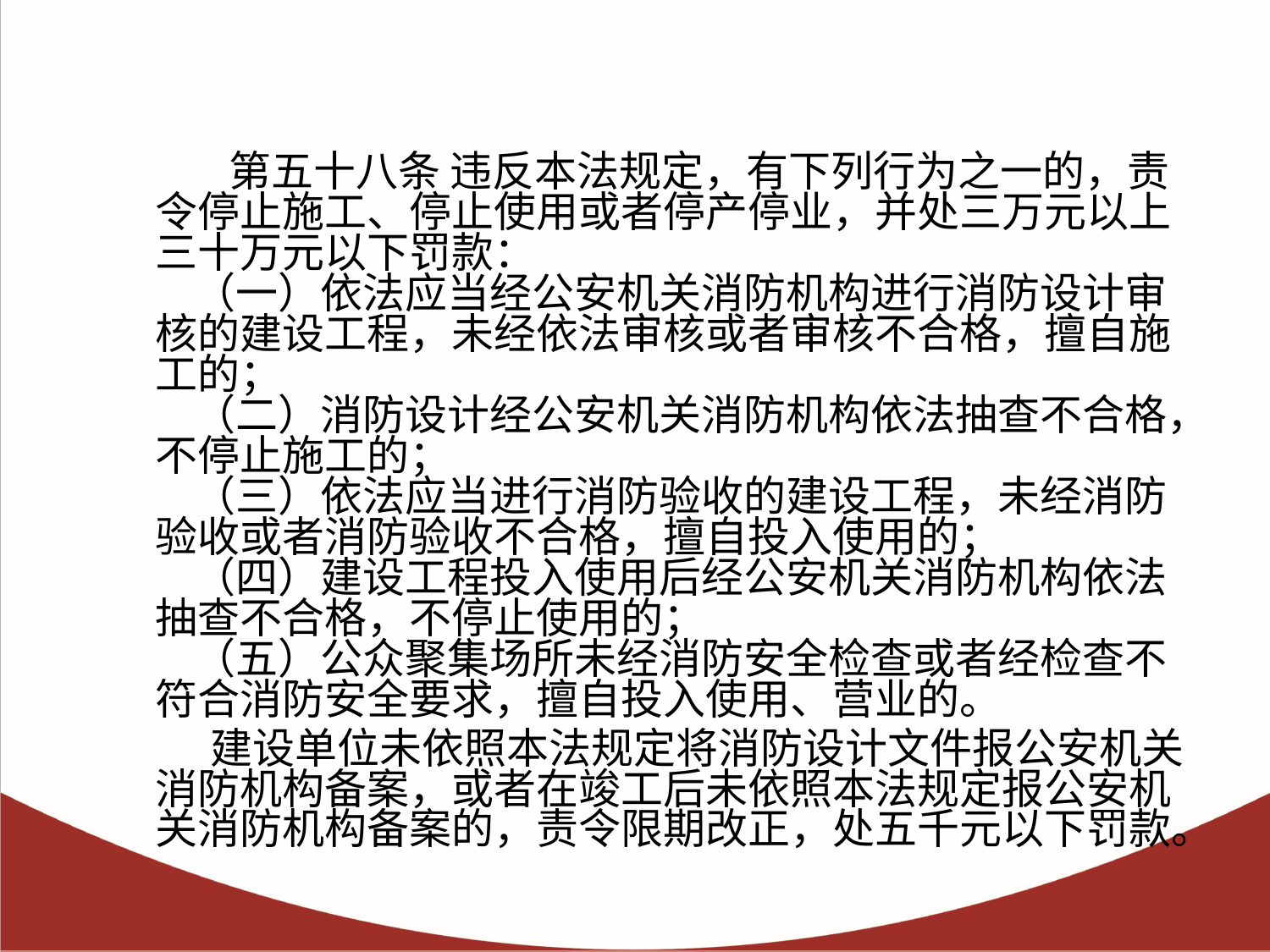

第五十八条 违反本法规定，有下列行为之一的，责令停止施工、停止使用或者停产停业，并处三万元以上三十万元以下罚款：
    （一）依法应当经公安机关消防机构进行消防设计审核的建设工程，未经依法审核或者审核不合格，擅自施工的；
    （二）消防设计经公安机关消防机构依法抽查不合格，不停止施工的；
    （三）依法应当进行消防验收的建设工程，未经消防验收或者消防验收不合格，擅自投入使用的；
    （四）建设工程投入使用后经公安机关消防机构依法抽查不合格，不停止使用的；
    （五）公众聚集场所未经消防安全检查或者经检查不符合消防安全要求，擅自投入使用、营业的。
             建设单位未依照本法规定将消防设计文件报公安机关消防机构备案，或者在竣工后未依照本法规定报公安机关消防机构备案的，责令限期改正，处五千元以下罚款。